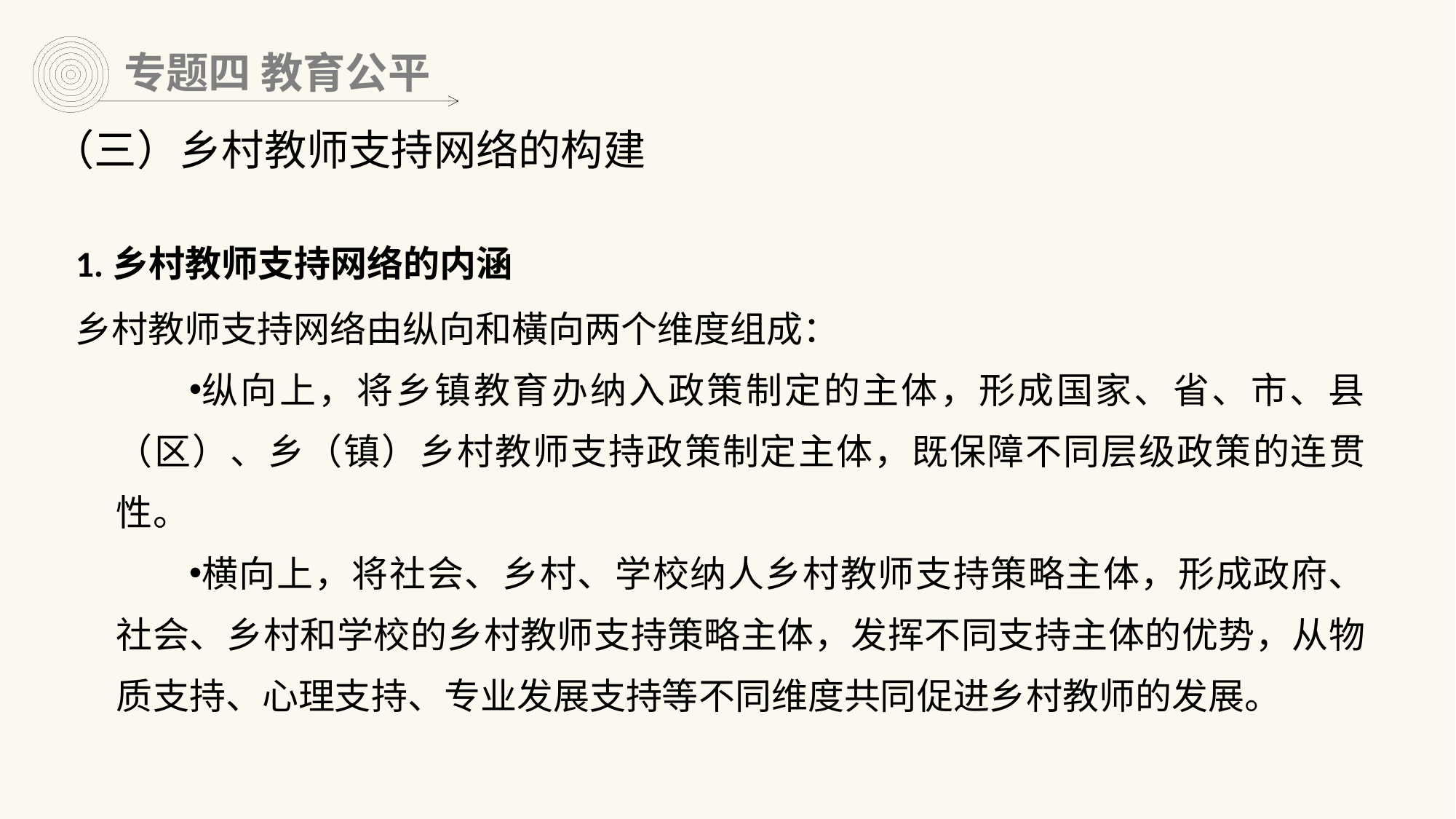

专题四 教育公平
（三）乡村教师支持网络的构建
1.乡村教师支持网络的内涵
乡村教师支持网络由纵向和橫向两个维度组成：
纵向上，将乡镇教育办纳入政策制定的主体，形成国家、省、市、县（区）、乡（镇）乡村教师支持政策制定主体，既保障不同层级政策的连贯性。
横向上，将社会、乡村、学校纳人乡村教师支持策略主体，形成政府、社会、乡村和学校的乡村教师支持策略主体，发挥不同支持主体的优势，从物质支持、心理支持、专业发展支持等不同维度共同促进乡村教师的发展。